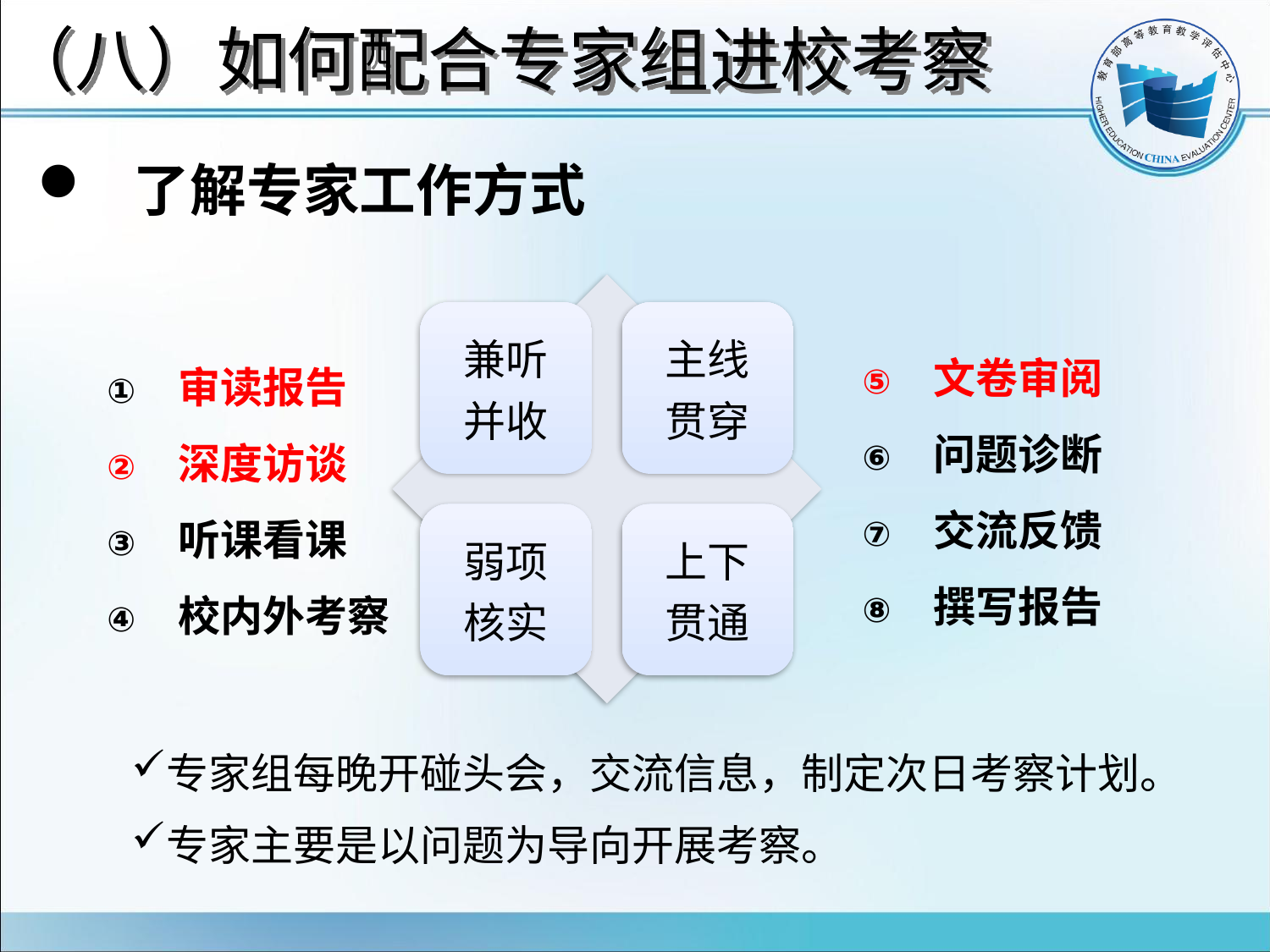

# （八）如何配合专家组进校考察
  了解专家工作方式

专家组每晚开碰头会，交流信息，制定次日考察计划。
专家主要是以问题为导向开展考察。
兼听
并收
主线
贯穿
弱项
核实
上下
贯通
文卷审阅
问题诊断
交流反馈
撰写报告
审读报告
深度访谈
听课看课
校内外考察
70